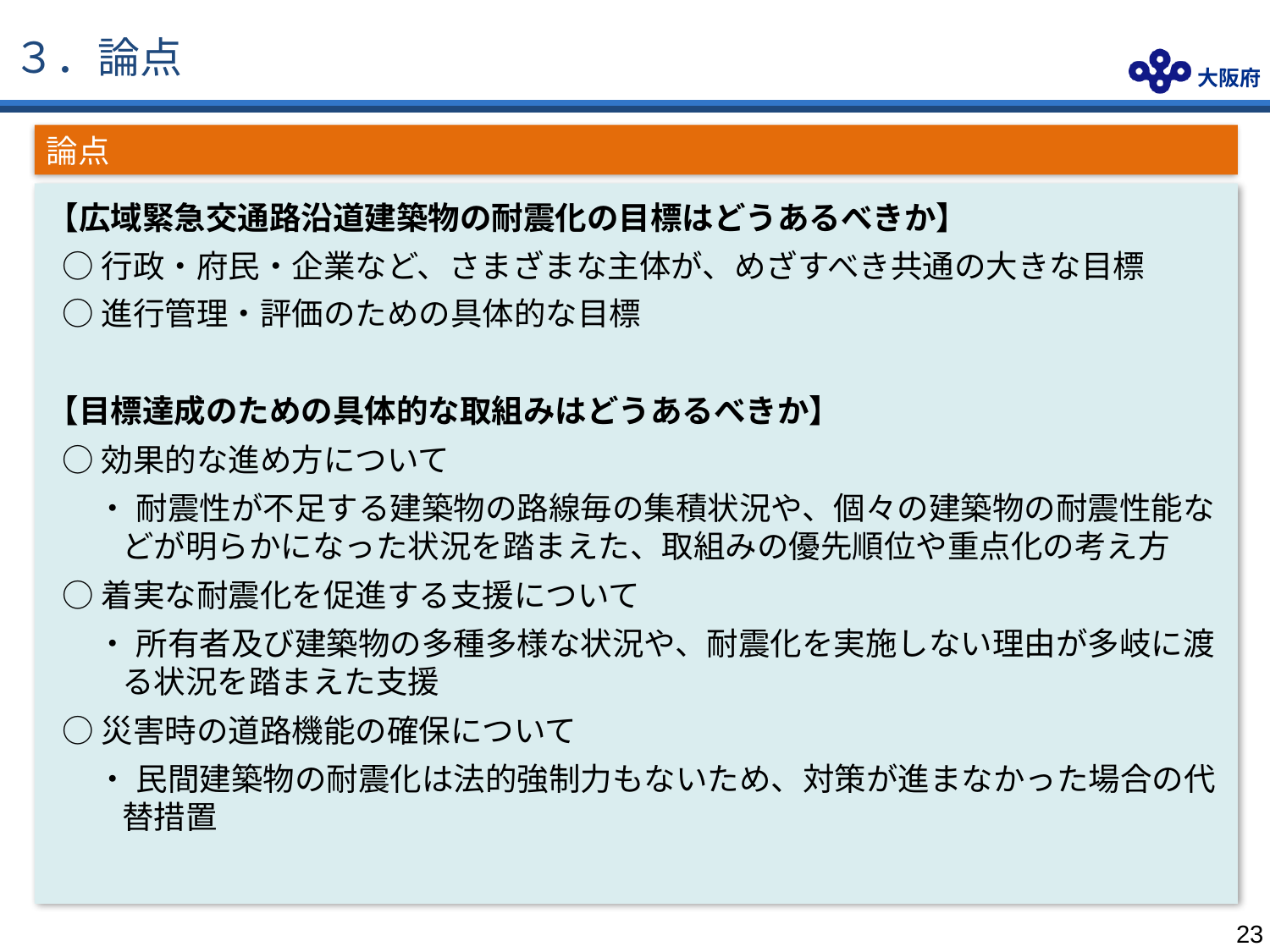

# ３．論点
論点
【広域緊急交通路沿道建築物の耐震化の目標はどうあるべきか】
○行政・府民・企業など、さまざまな主体が、めざすべき共通の大きな目標
○進行管理・評価のための具体的な目標

【目標達成のための具体的な取組みはどうあるべきか】
○効果的な進め方について
・ 耐震性が不足する建築物の路線毎の集積状況や、個々の建築物の耐震性能などが明らかになった状況を踏まえた、取組みの優先順位や重点化の考え方
○着実な耐震化を促進する支援について
・ 所有者及び建築物の多種多様な状況や、耐震化を実施しない理由が多岐に渡る状況を踏まえた支援
○災害時の道路機能の確保について
・ 民間建築物の耐震化は法的強制力もないため、対策が進まなかった場合の代替措置
23